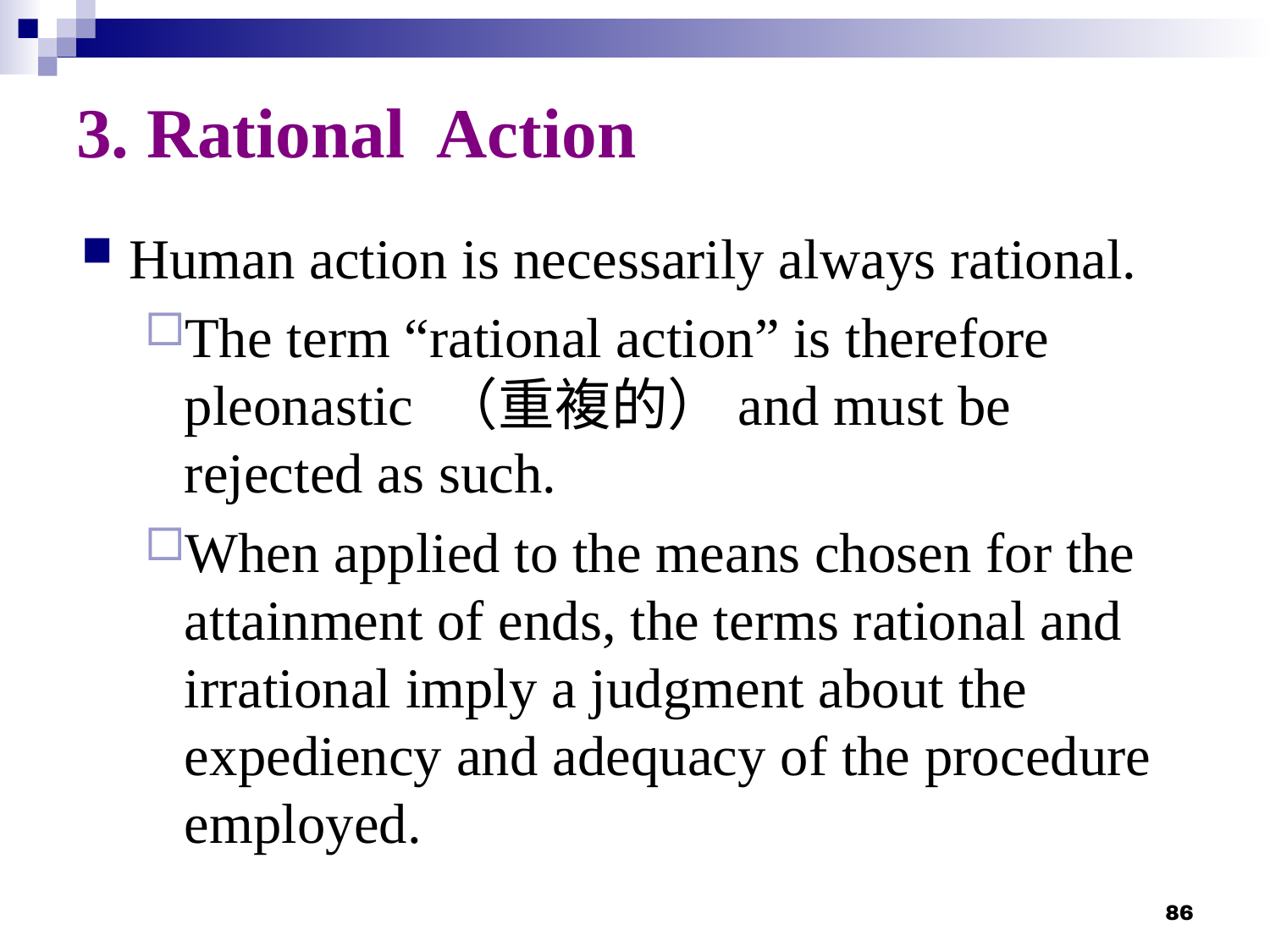

# 3. Rational  Action
Human action is necessarily always rational.
The term “rational action” is therefore pleonastic （重複的）and must be rejected as such.
When applied to the means chosen for the attainment of ends, the terms rational and irrational imply a judgment about the expediency and adequacy of the procedure employed.
86